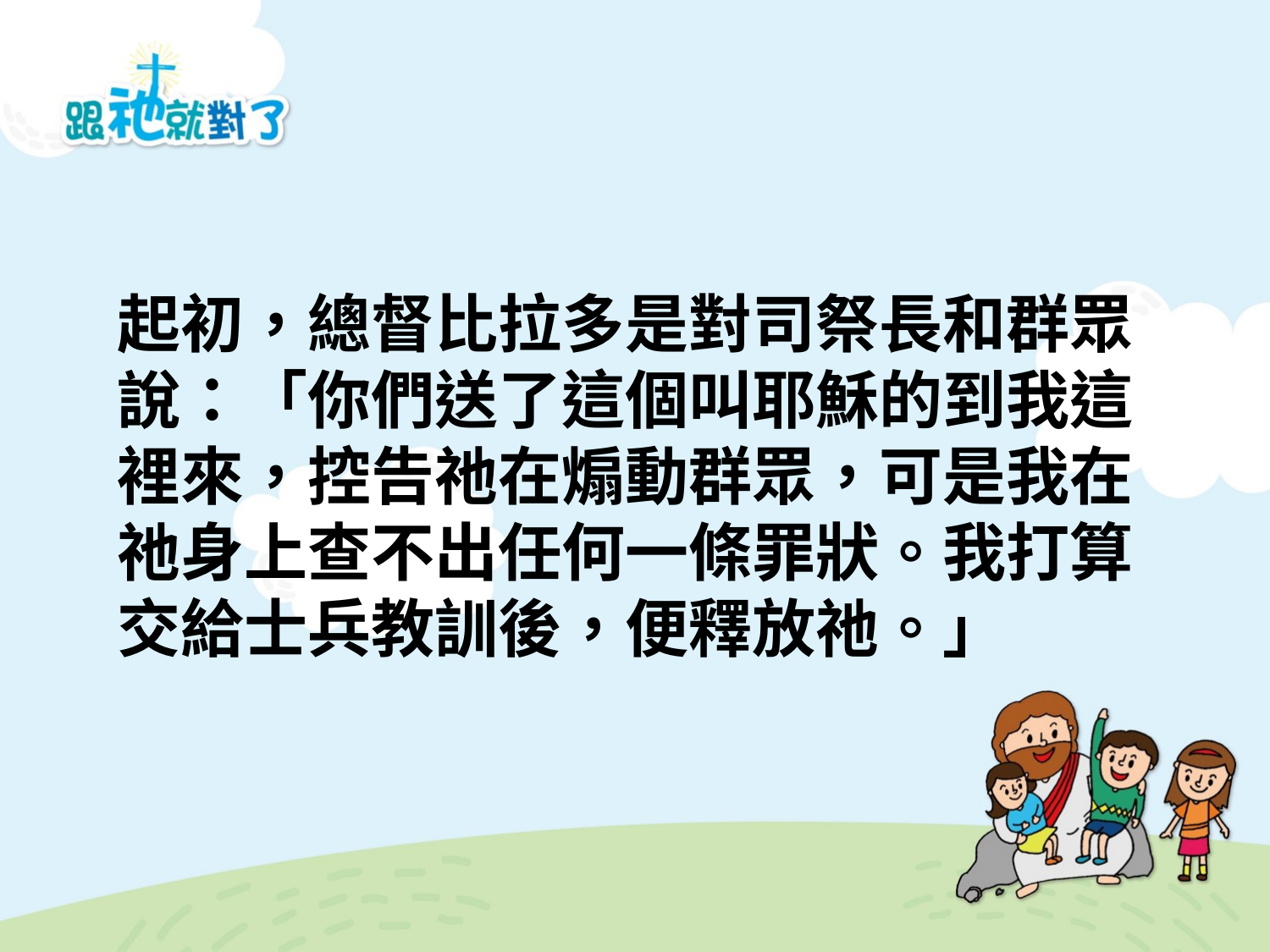

起初，總督比拉多是對司祭長和群眾說：「你們送了這個叫耶穌的到我這裡來，控告祂在煽動群眾，可是我在祂身上查不出任何一條罪狀。我打算交給士兵教訓後，便釋放祂。」